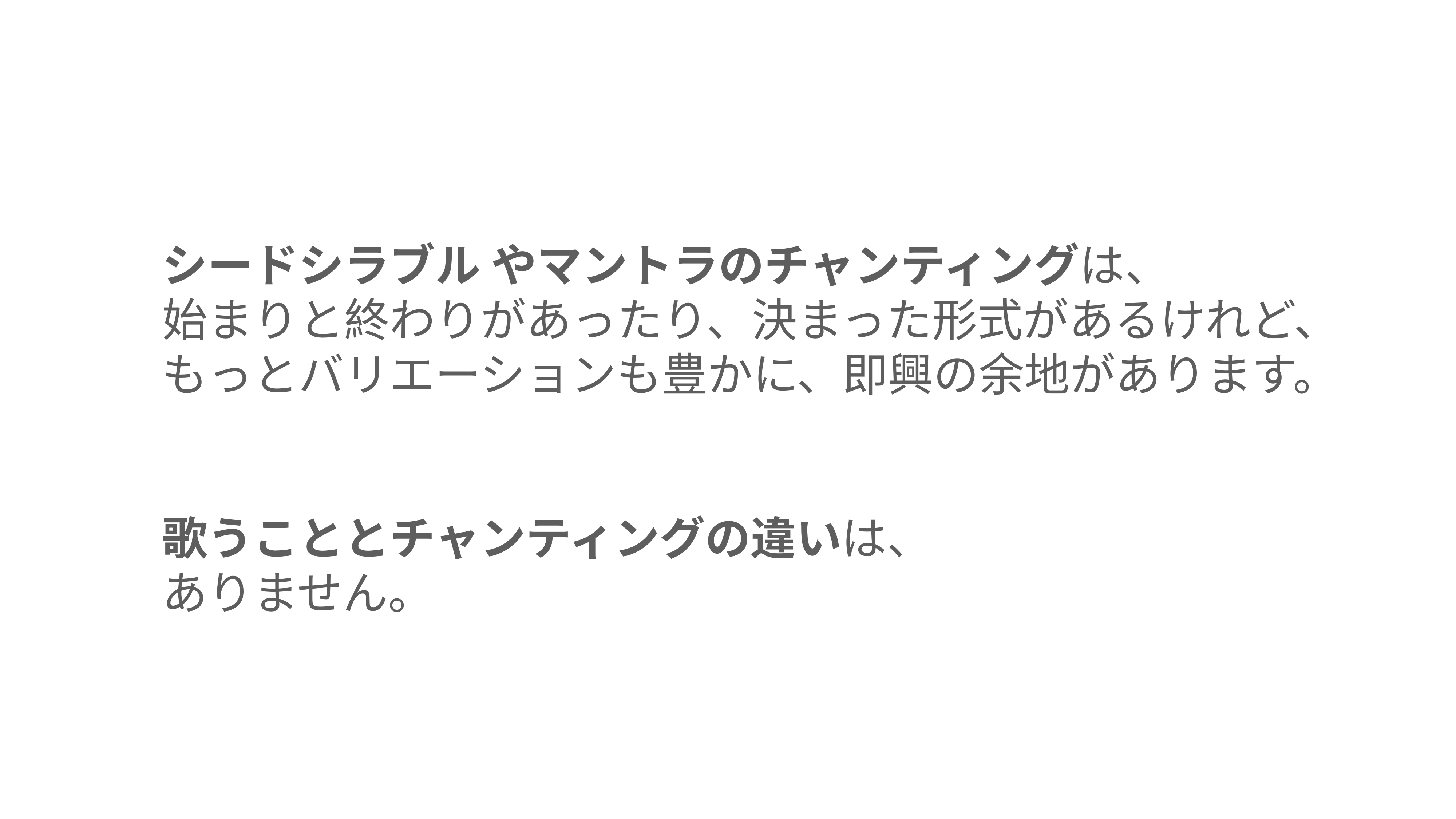

シードシラブル やマントラのチャンティングは、
始まりと終わりがあったり、決まった形式があるけれど、
もっとバリエーションも豊かに、即興の余地があります。

歌うこととチャンティングの違いは、
ありません。